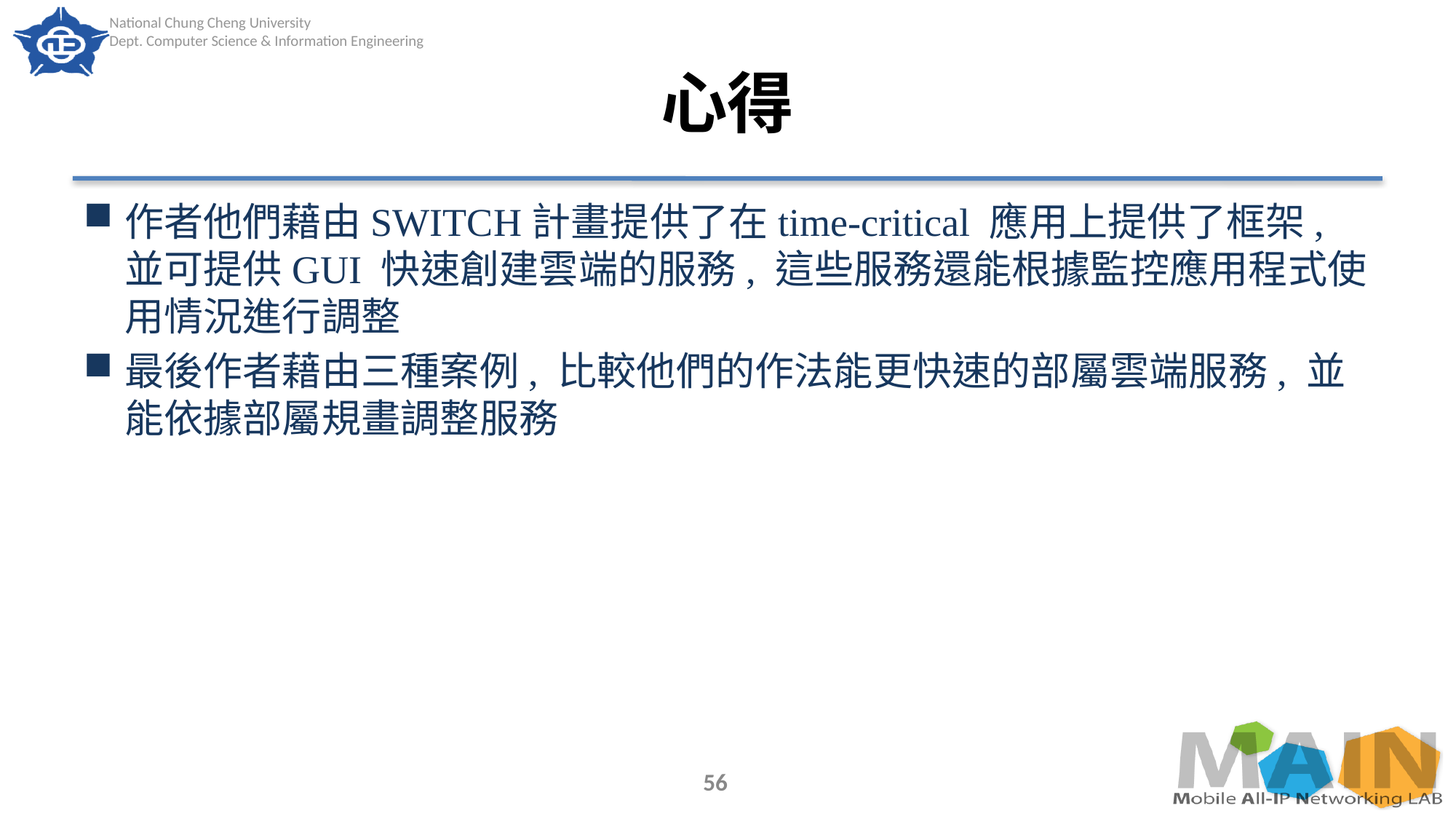

# 心得
作者他們藉由SWITCH計畫提供了在time-critical 應用上提供了框架, 並可提供GUI 快速創建雲端的服務, 這些服務還能根據監控應用程式使用情況進行調整
最後作者藉由三種案例, 比較他們的作法能更快速的部屬雲端服務, 並能依據部屬規畫調整服務
56